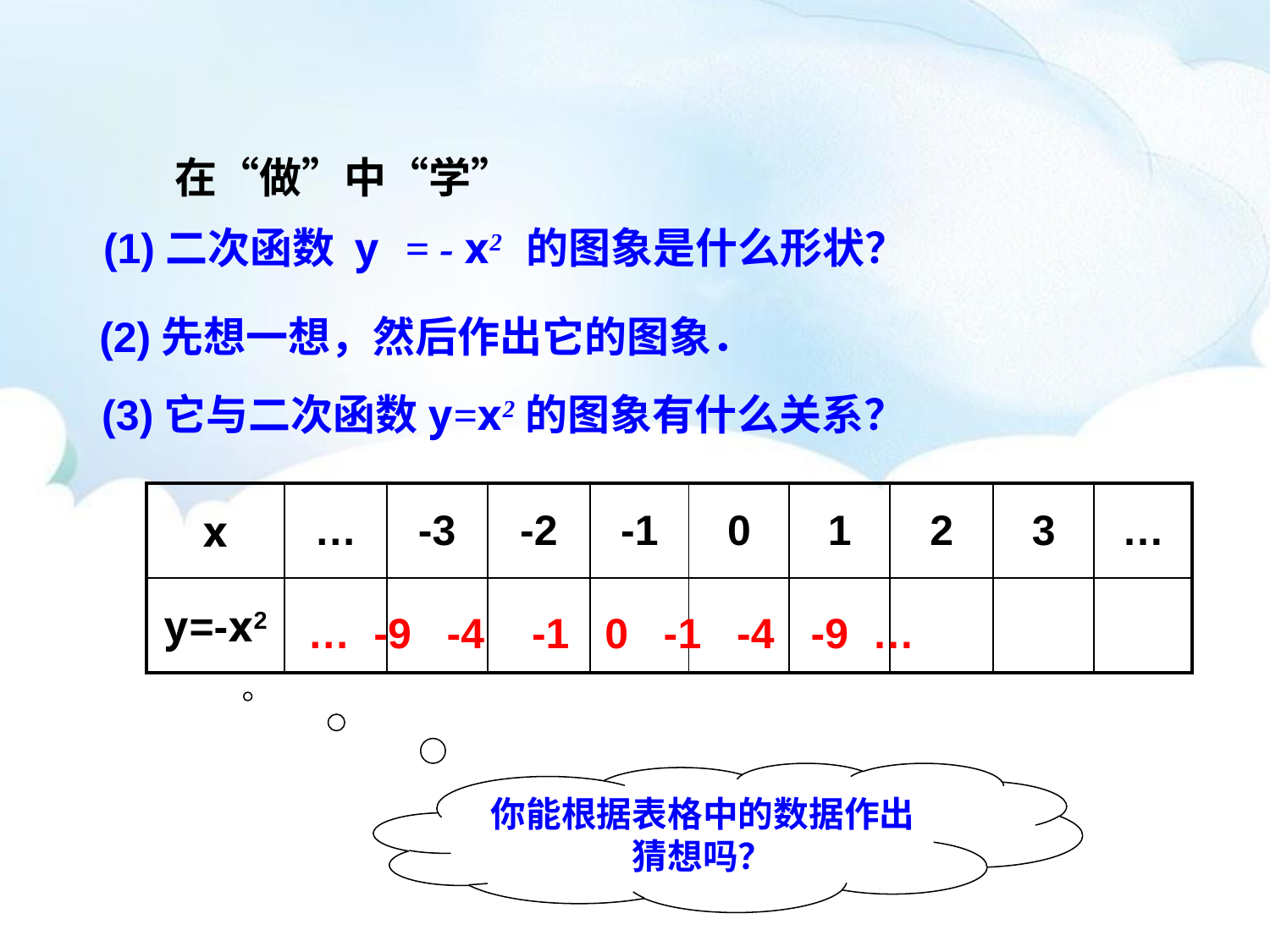

在“做”中“学”
(1)二次函数 y = - x2  的图象是什么形状？
(2)先想一想，然后作出它的图象．
(3)它与二次函数y=x2的图象有什么关系？
| x | … | -3 | -2 | -1 | 0 | 1 | 2 | 3 | … |
| --- | --- | --- | --- | --- | --- | --- | --- | --- | --- |
| y=-x2 |  |  |  |  |  |  |  |  |  |
 …  -9   -4    -1   0   -1   -4   -9  …
你能根据表格中的数据作出猜想吗？